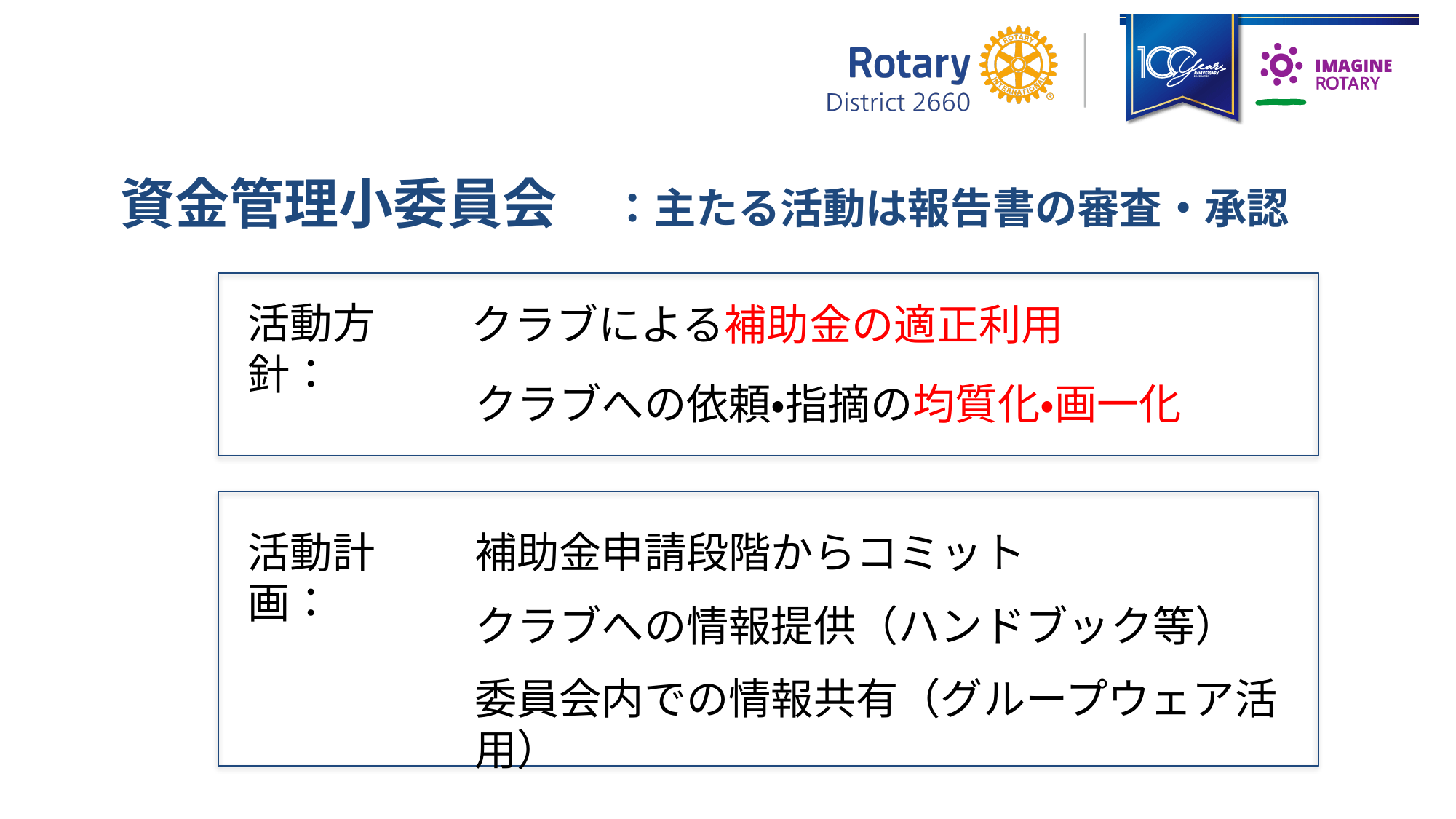

資金管理小委員会　：主たる活動は報告書の審査・承認

活動方針：
クラブによる補助金の適正利用
クラブへの依頼・指摘の均質化・画一化

活動計画：
補助金申請段階からコミット
クラブへの情報提供（ハンドブック等）
委員会内での情報共有（グループウェア活用）